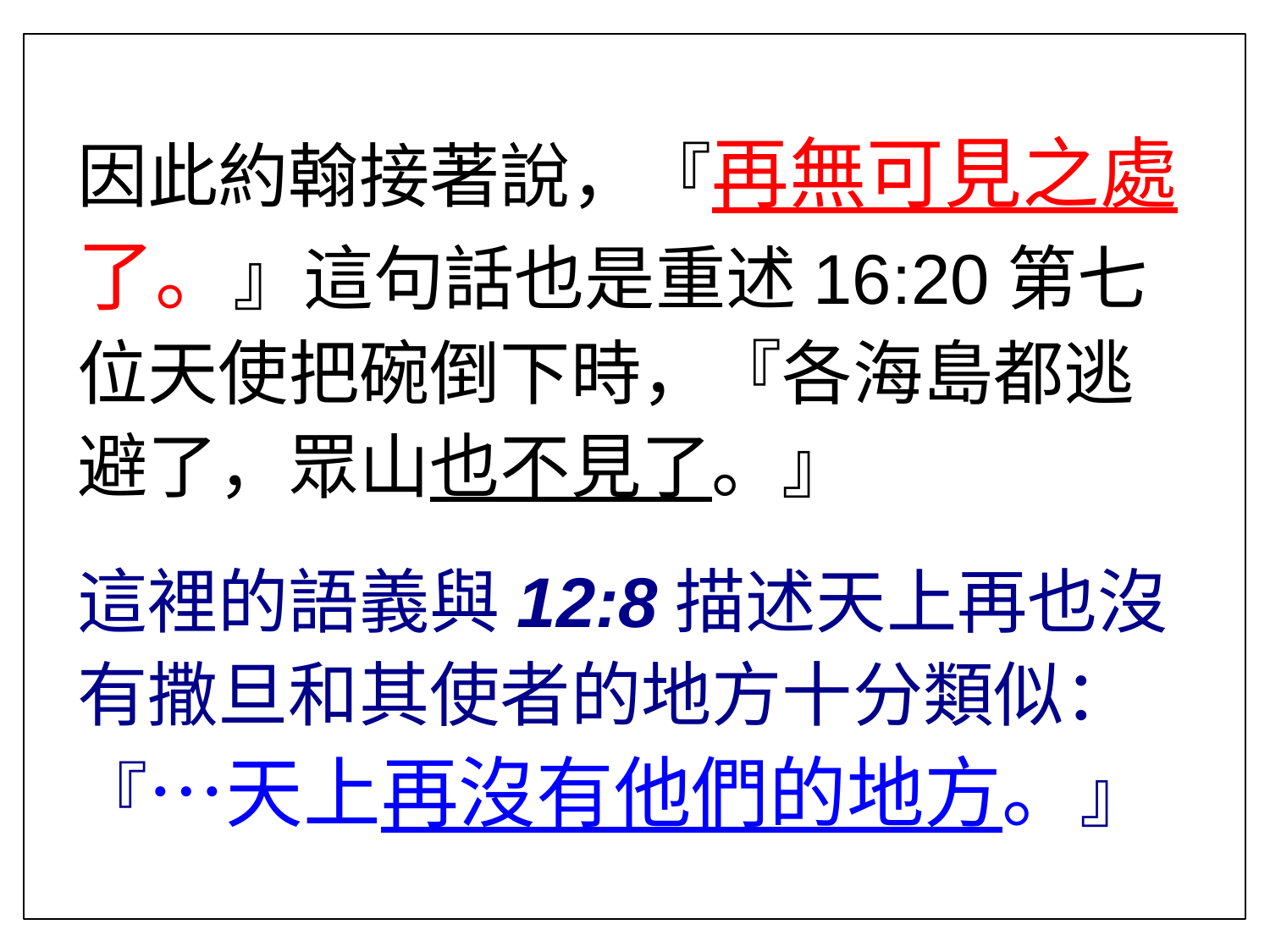

因此約翰接著說，『再無可見之處了。』這句話也是重述16:20第七位天使把碗倒下時，『各海島都逃避了，眾山也不見了。』
這裡的語義與12:8描述天上再也沒有撒旦和其使者的地方十分類似：『…天上再沒有他們的地方。』